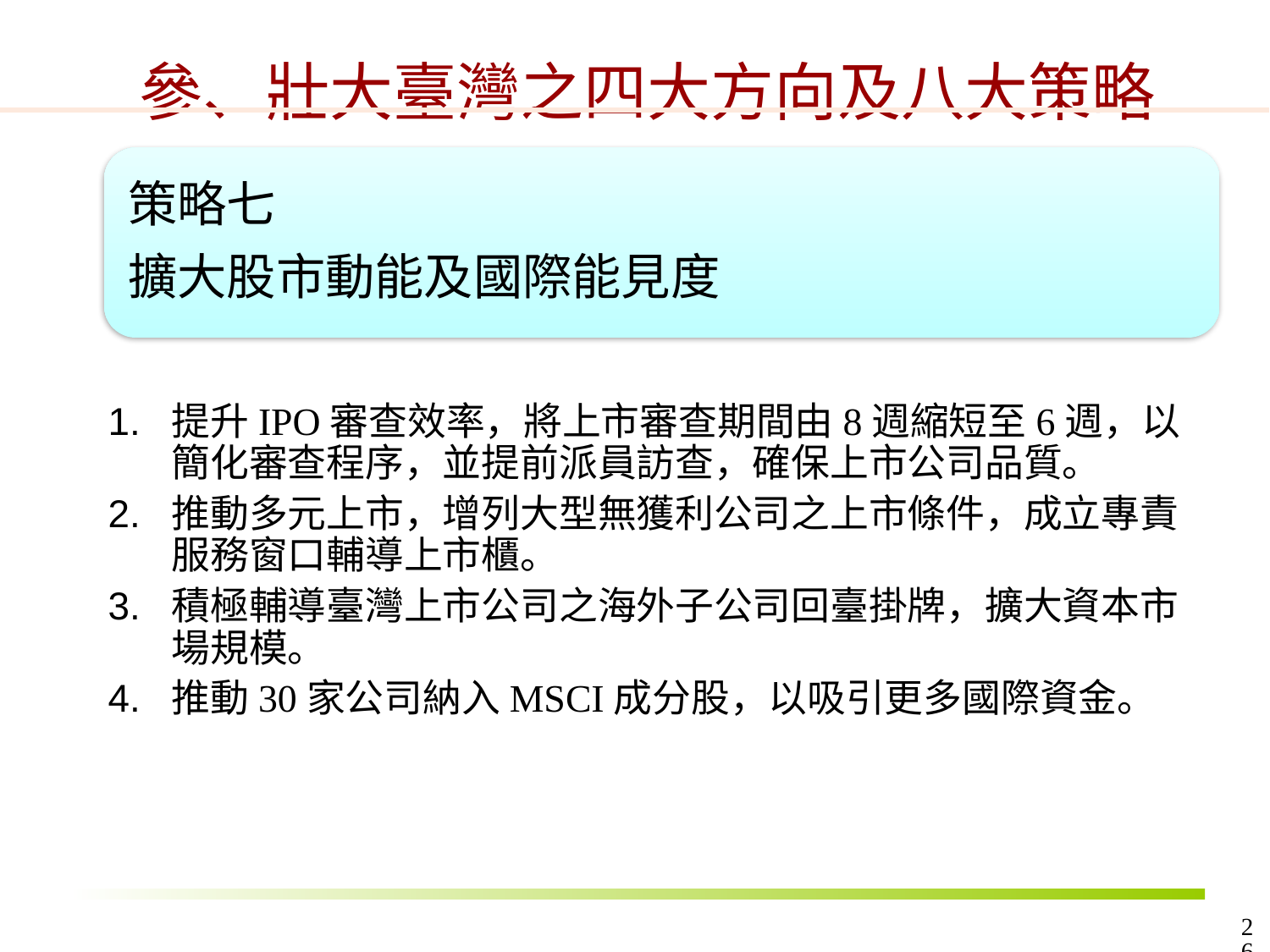

參、壯大臺灣之四大方向及八大策略

策略七
擴大股市動能及國際能見度

提升IPO審查效率，將上市審查期間由8週縮短至6週，以簡化審查程序，並提前派員訪查，確保上市公司品質。
推動多元上市，增列大型無獲利公司之上市條件，成立專責服務窗口輔導上市櫃。
積極輔導臺灣上市公司之海外子公司回臺掛牌，擴大資本市場規模。
推動30家公司納入MSCI成分股，以吸引更多國際資金。
26